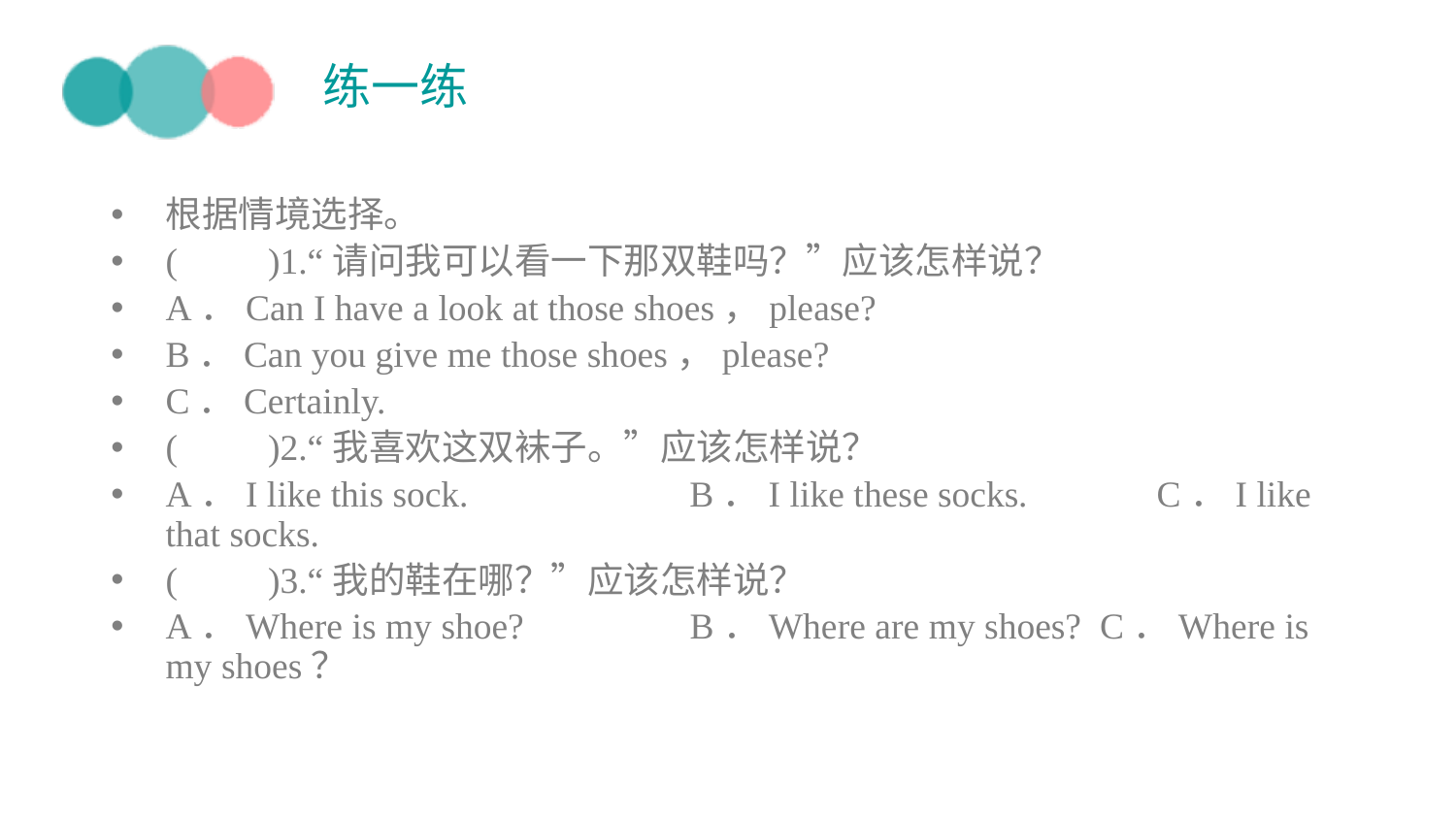

# 练一练
根据情境选择。
(　　)1.“请问我可以看一下那双鞋吗？”应该怎样说？
A．Can I have a look at those shoes，please?
B．Can you give me those shoes，please?
C．Certainly.
(　　)2.“我喜欢这双袜子。”应该怎样说？
A．I like this sock.                        B．I like these socks.              C．I like that socks.
(　　)3.“我的鞋在哪？”应该怎样说？
A．Where is my shoe?                  B．Where are my shoes?  C．Where is my shoes？